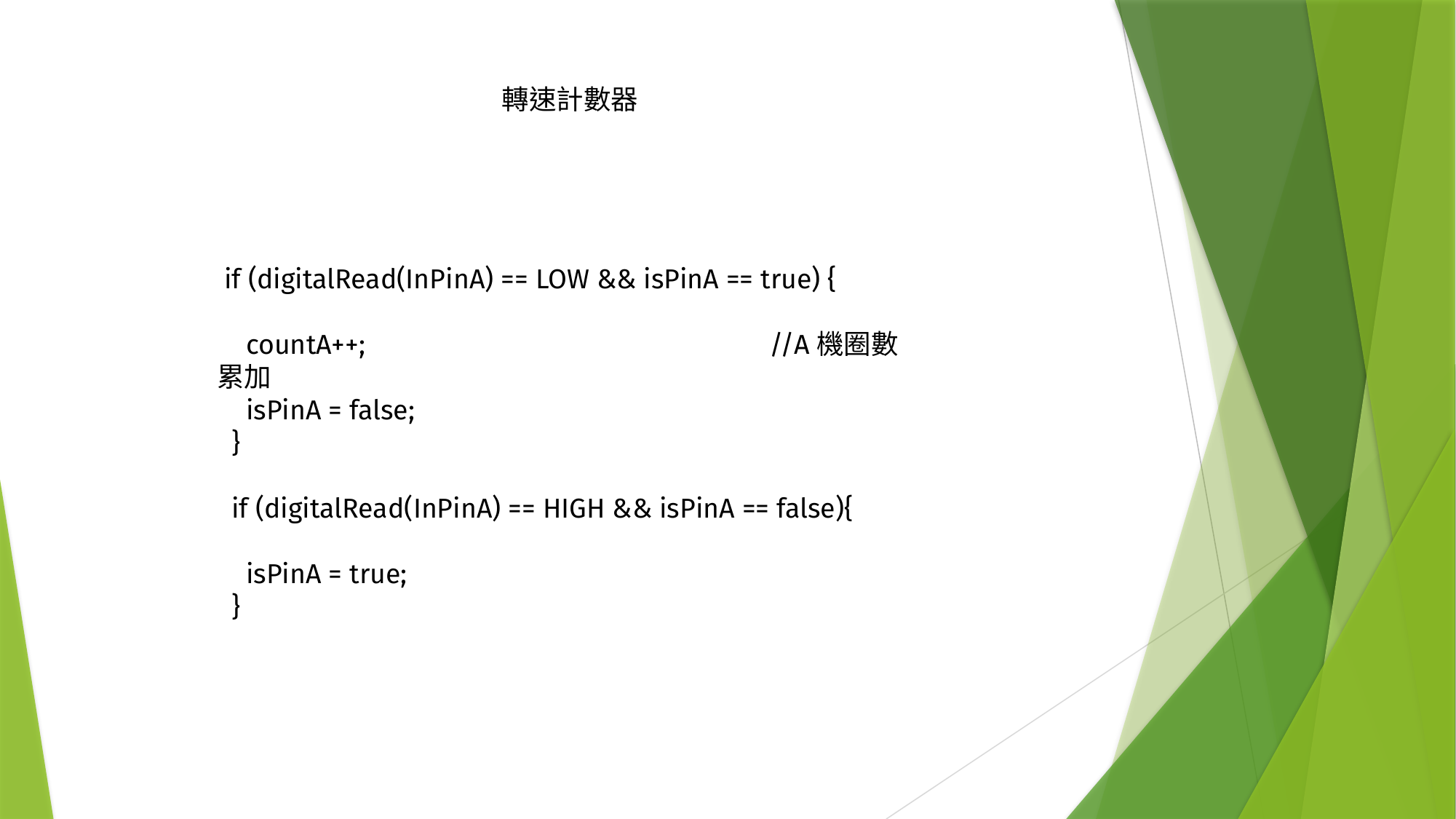

轉速計數器
 if (digitalRead(InPinA) == LOW && isPinA == true) {
    countA++;			                //A機圈數累加
    isPinA = false;
  }

  if (digitalRead(InPinA) == HIGH && isPinA == false){
    isPinA = true;
  }